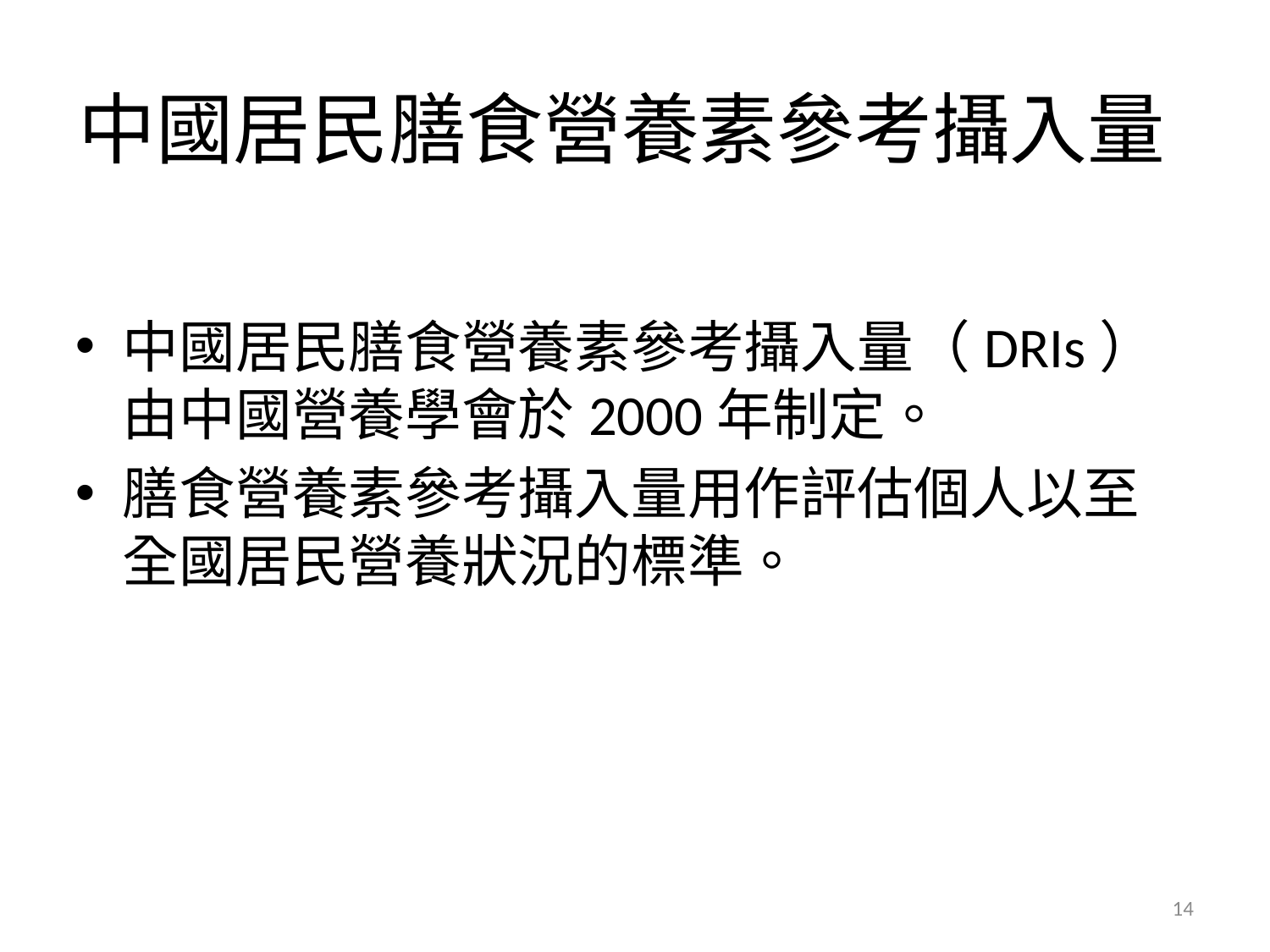

# 中國居民膳食營養素參考攝入量
中國居民膳食營養素參考攝入量（DRIs）由中國營養學會於2000年制定。
膳食營養素參考攝入量用作評估個人以至全國居民營養狀況的標準。

14